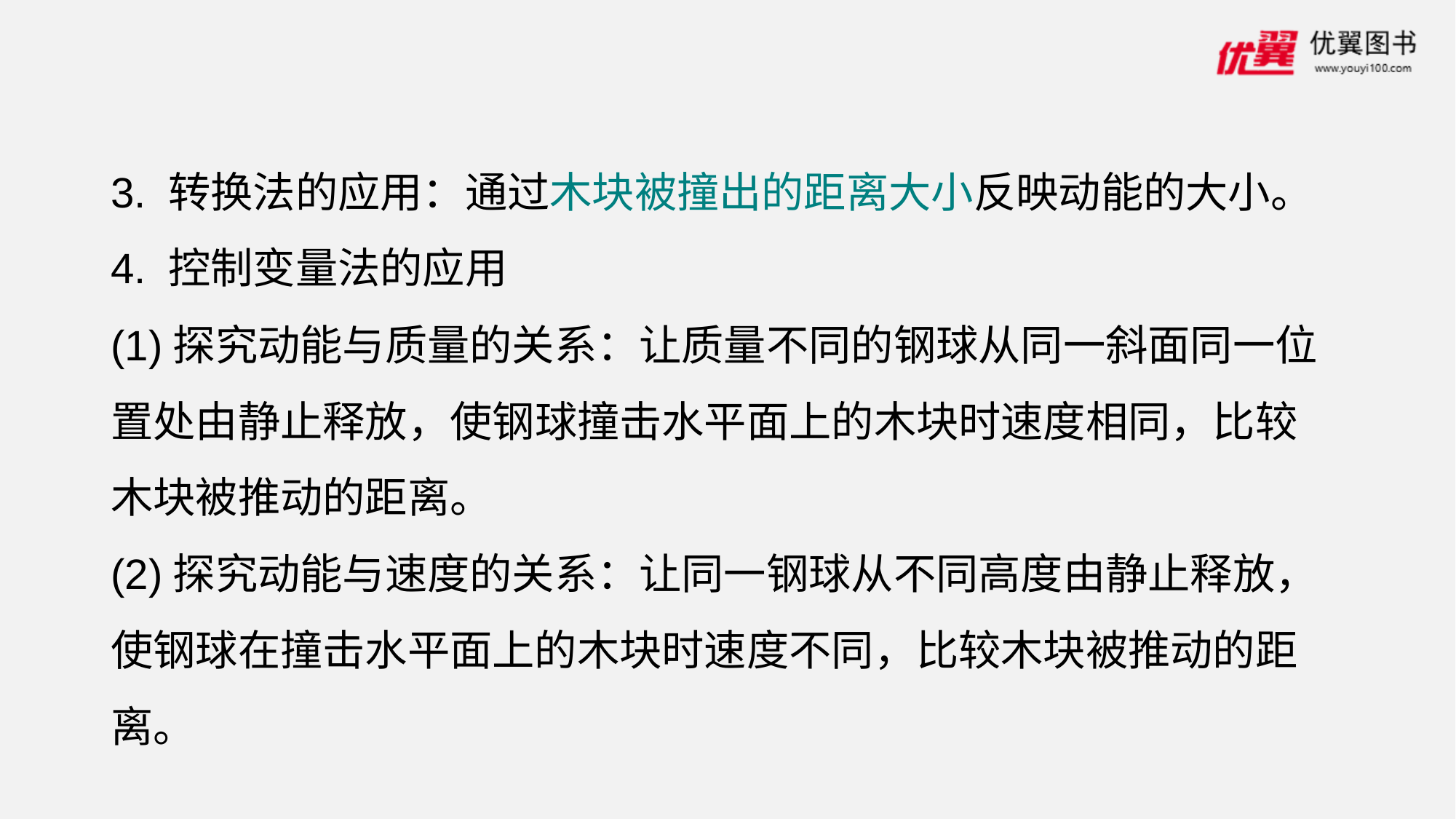

3. 转换法的应用：通过木块被撞出的距离大小反映动能的大小。
4. 控制变量法的应用
(1)探究动能与质量的关系：让质量不同的钢球从同一斜面同一位置处由静止释放，使钢球撞击水平面上的木块时速度相同，比较木块被推动的距离。
(2)探究动能与速度的关系：让同一钢球从不同高度由静止释放，使钢球在撞击水平面上的木块时速度不同，比较木块被推动的距离。